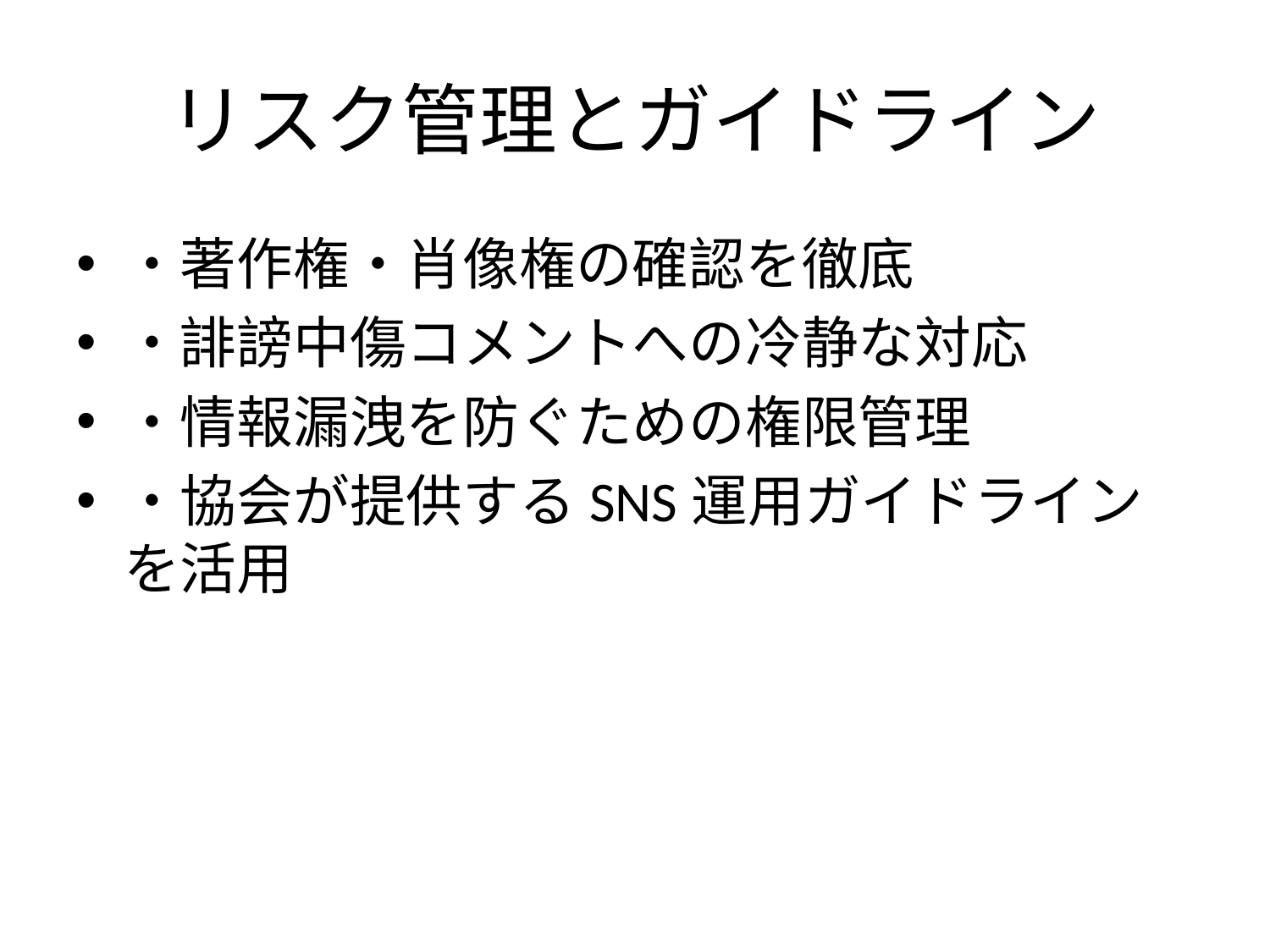

# リスク管理とガイドライン
・著作権・肖像権の確認を徹底
・誹謗中傷コメントへの冷静な対応
・情報漏洩を防ぐための権限管理
・協会が提供するSNS運用ガイドラインを活用